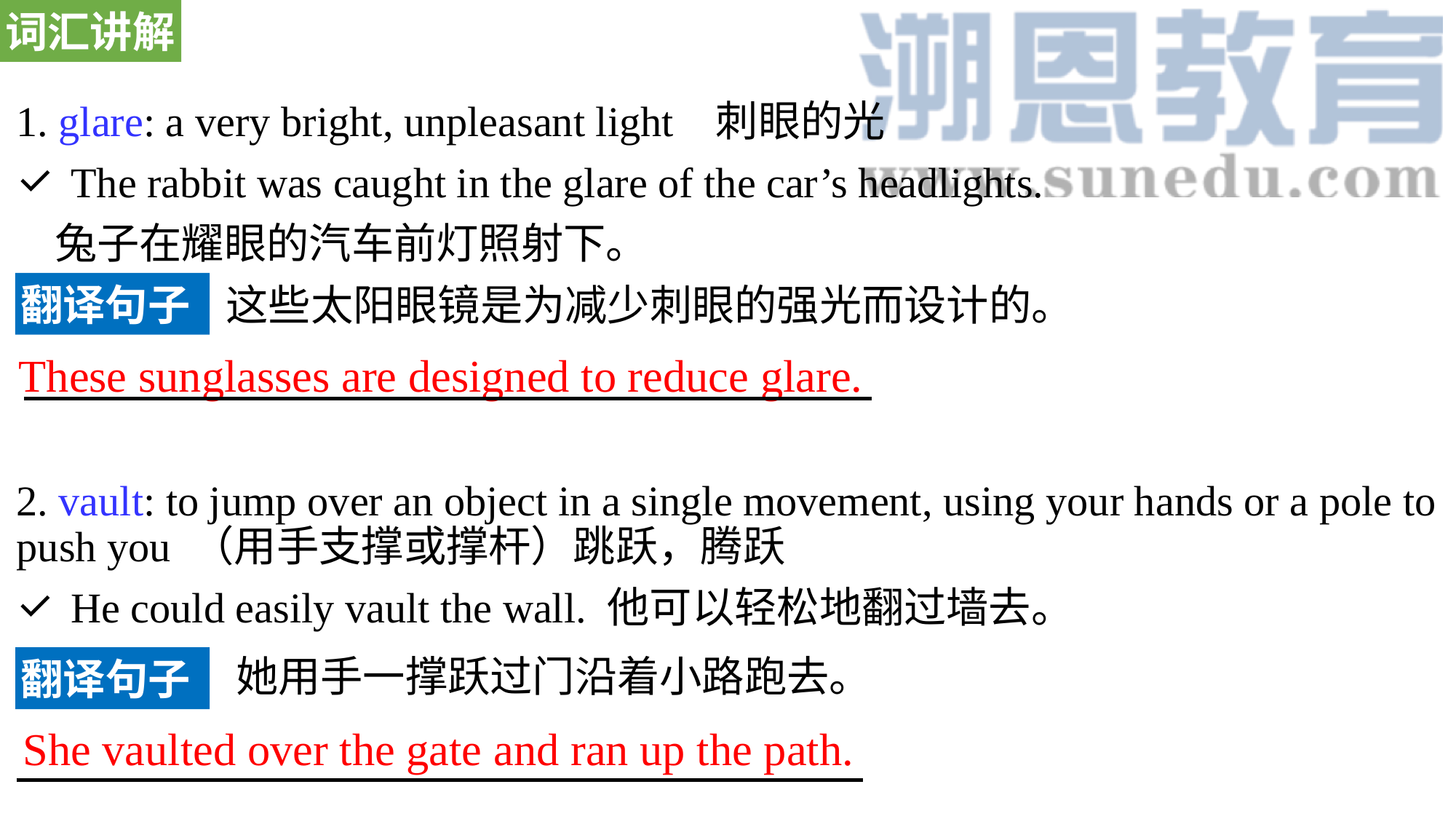

词汇讲解
1. glare: a very bright, unpleasant light   刺眼的光
The rabbit was caught in the glare of the car’s headlights.
   兔子在耀眼的汽车前灯照射下。

2. vault: to jump over an object in a single movement, using your hands or a pole to push you （用手支撑或撑杆）跳跃，腾跃
He could easily vault the wall. 他可以轻松地翻过墙去。
这些太阳眼镜是为减少刺眼的强光而设计的。
翻译句子
These sunglasses are designed to reduce glare.

翻译句子
她用手一撑跃过门沿着小路跑去。
She vaulted over the gate and ran up the path.